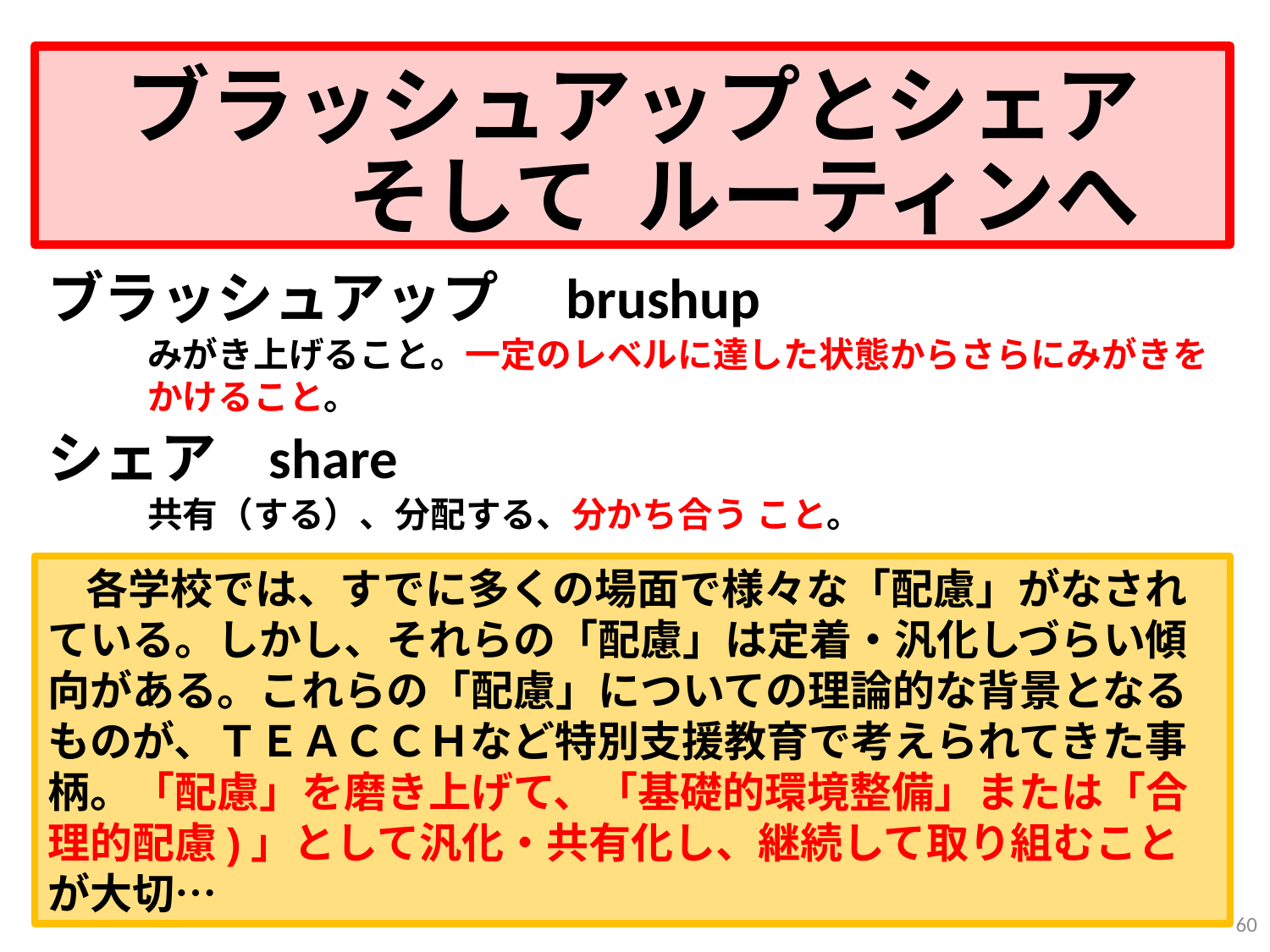

ブラッシュアップとシェア

そして  ルーティンへ
ブラッシュアップ     brushup
みがき上げること。一定のレベルに達した状態からさらにみがきをかけること。
シェア   share
共有（する）、分配する、分かち合う こと。
   各学校では、すでに多くの場面で様々な「配慮」がなされている。しかし、それらの「配慮」は定着・汎化しづらい傾向がある。これらの「配慮」についての理論的な背景となるものが、ＴＥＡＣＣＨなど特別支援教育で考えられてきた事柄。「配慮」を磨き上げて、「基礎的環境整備」または「合理的配慮)」として汎化・共有化し、継続して取り組むことが大切…
60